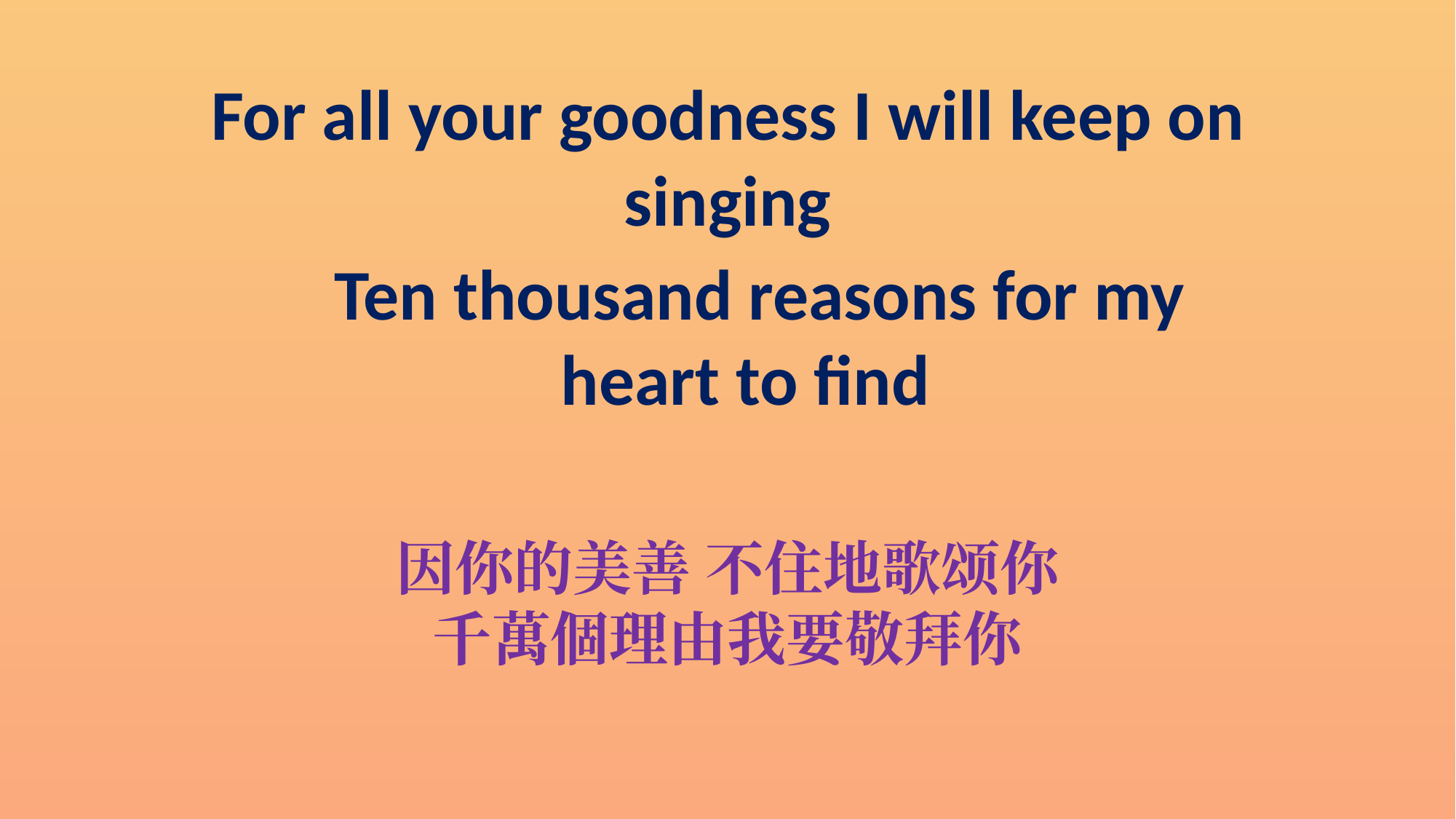

For all your goodness I will keep on singing
    Ten thousand reasons for my heart to find

因你的美善 不住地歌颂你
千萬個理由我要敬拜你